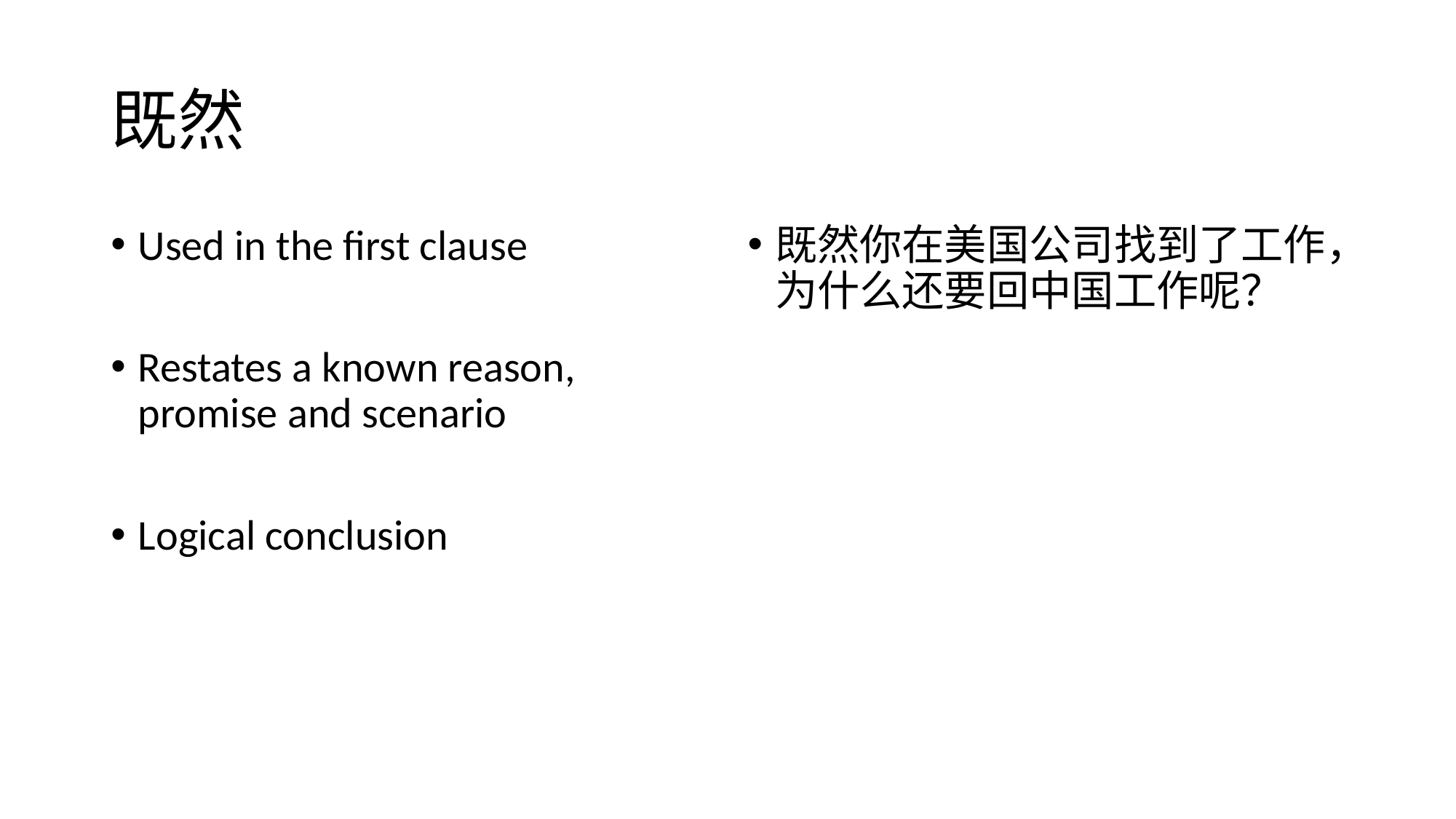

# 既然
Used in the first clause

Restates a known reason, promise and scenario

Logical conclusion
既然你在美国公司找到了工作，为什么还要回中国工作呢？